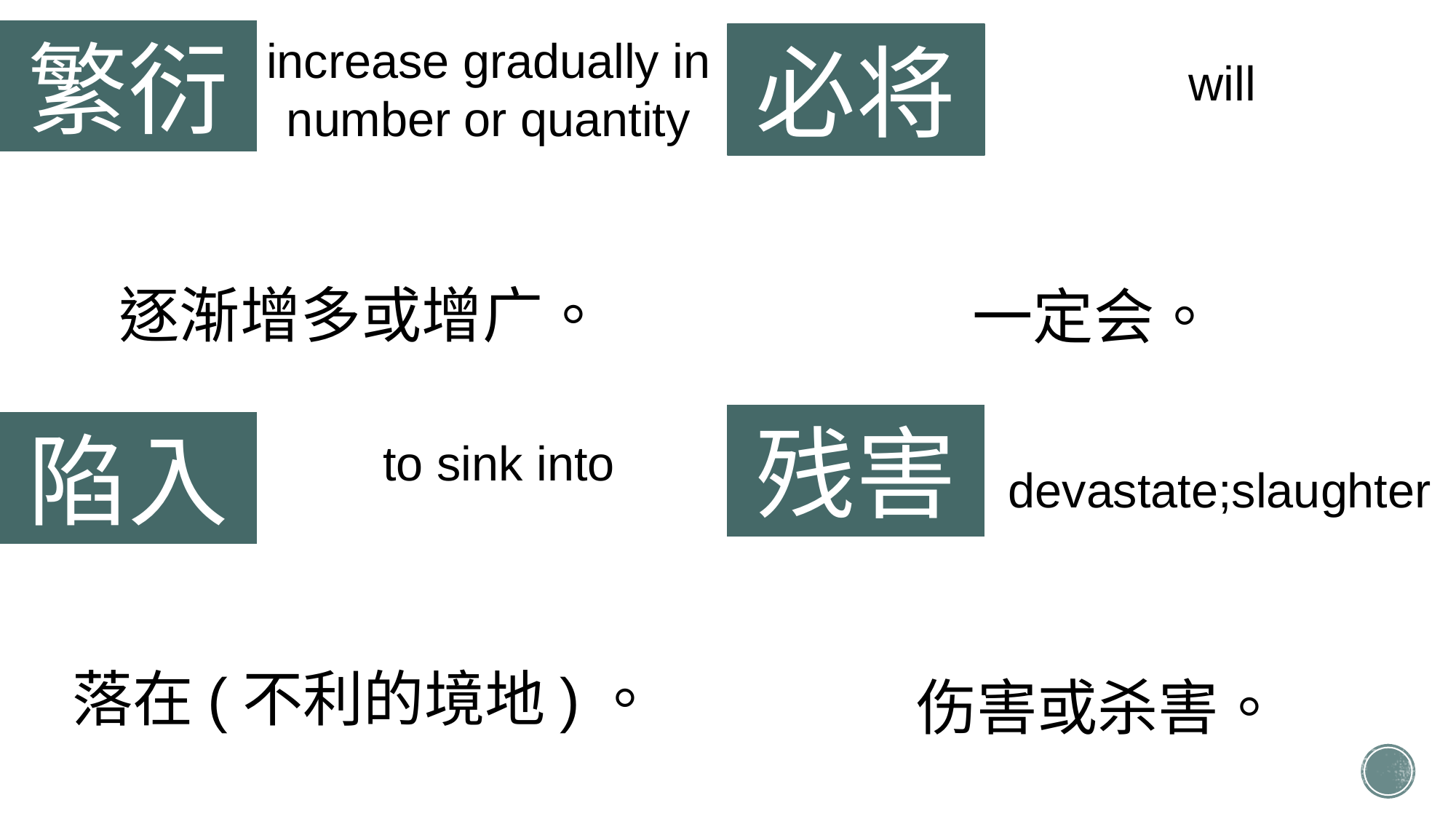

繁衍
必将
increase gradually in number or quantity
will
逐渐增多或增广。
一定会。
残害
陷入
 to sink into
devastate;slaughter
落在(不利的境地)。
伤害或杀害。